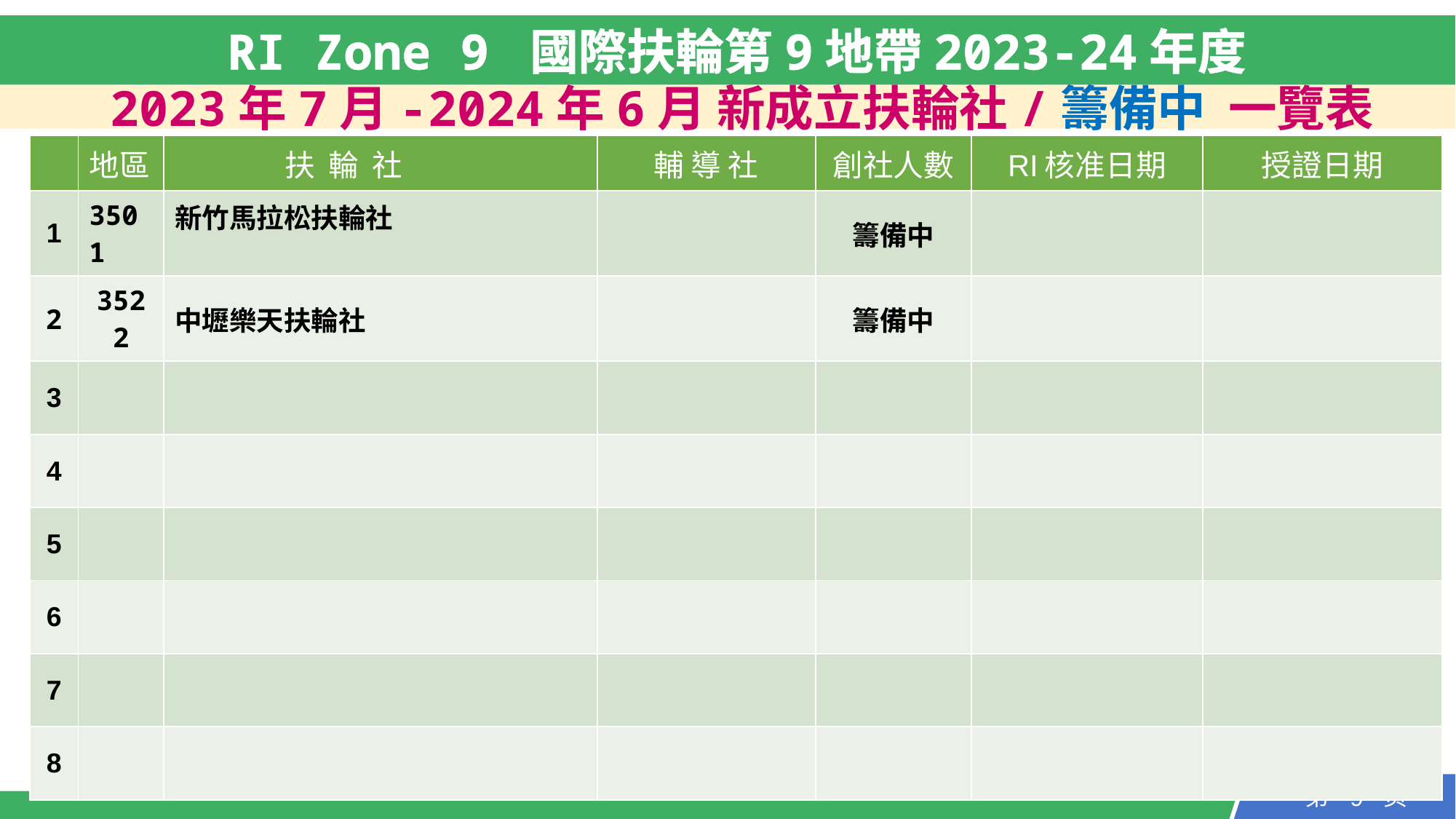

RI Zone 9 國際扶輪第9地帶2023-24年度
 2023年7月-2024年6月 新成立扶輪社/籌備中  一覽表
|  | 地區 | 扶 輪 社 | 輔 導 社 | 創社人數 | RI核准日期 | 授證日期 |
| --- | --- | --- | --- | --- | --- | --- |
| 1 | 3501 | 新竹馬拉松扶輪社 |  | 籌備中 |  |  |
| 2 | 3522 | 中壢樂天扶輪社 |  | 籌備中 |  |  |
| 3 |  |  |  |  |  |  |
| 4 |  |  |  |  |  |  |
| 5 |  |  |  |  |  |  |
| 6 |  |  |  |  |  |  |
| 7 |  |  |  |  |  |  |
| 8 |  |  |  |  |  |  |